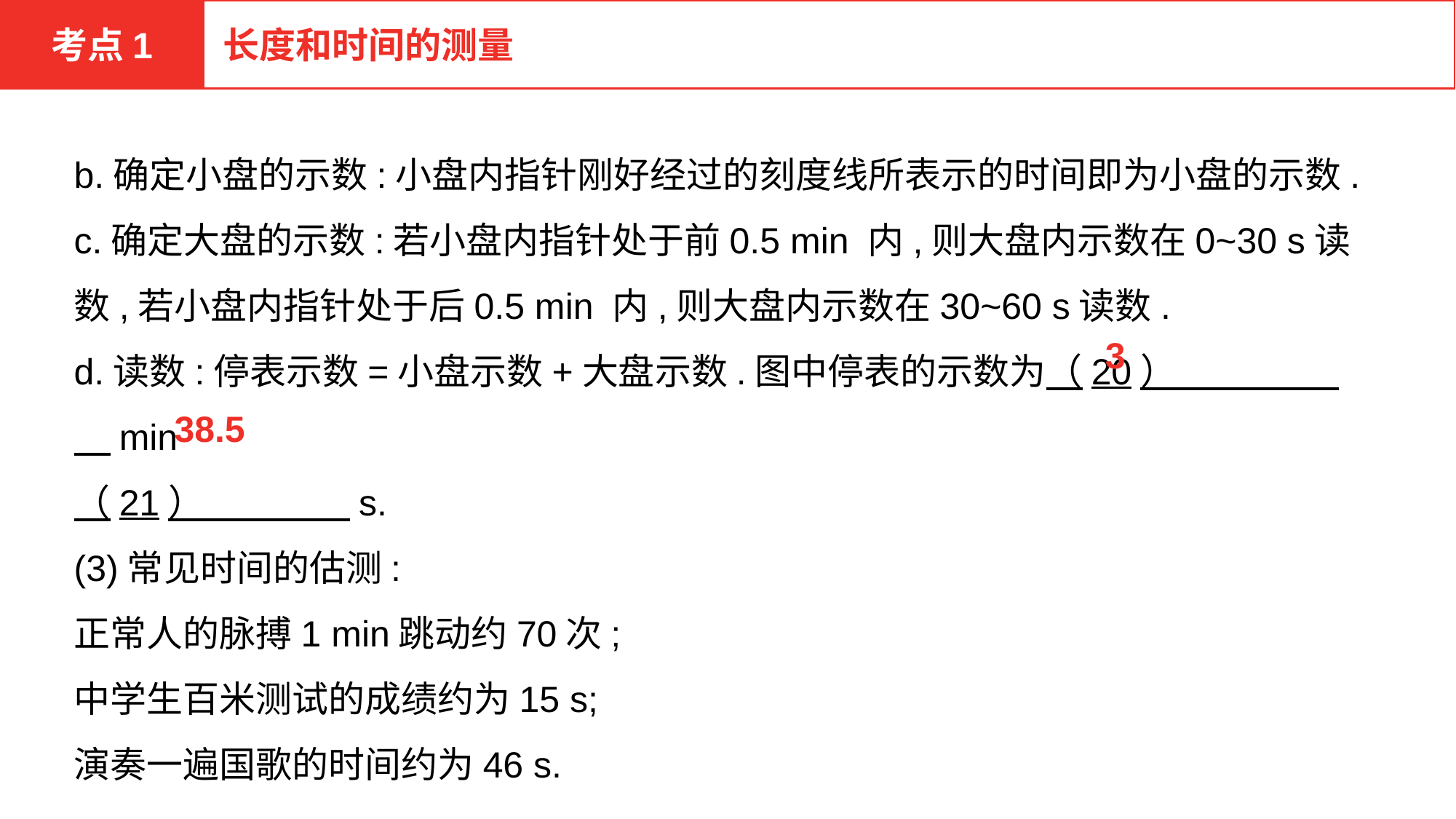

考点1
长度和时间的测量
b.确定小盘的示数:小盘内指针刚好经过的刻度线所表示的时间即为小盘的示数.
c.确定大盘的示数:若小盘内指针处于前0.5 min 内,则大盘内示数在0~30 s读数,若小盘内指针处于后0.5 min 内,则大盘内示数在30~60 s读数.
d.读数:停表示数=小盘示数+大盘示数.图中停表的示数为（20）　　　  　　min
（21）　　　　s.
(3)常见时间的估测:
正常人的脉搏1 min跳动约70次;
中学生百米测试的成绩约为15 s;
演奏一遍国歌的时间约为46 s.
3
38.5